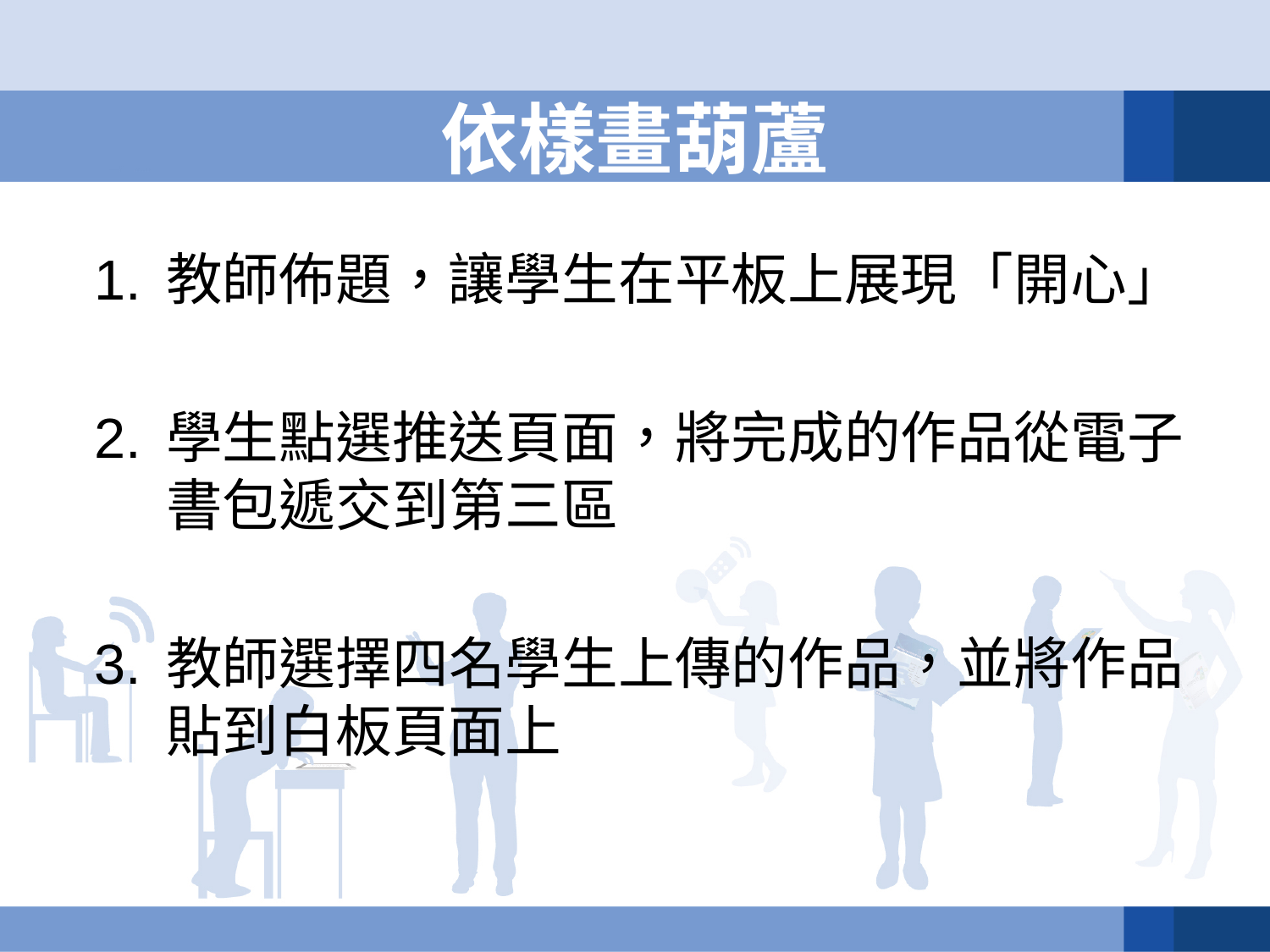

# 依樣畫葫蘆
教師佈題，讓學生在平板上展現「開心」

學生點選推送頁面，將完成的作品從電子書包遞交到第三區

教師選擇四名學生上傳的作品，並將作品貼到白板頁面上